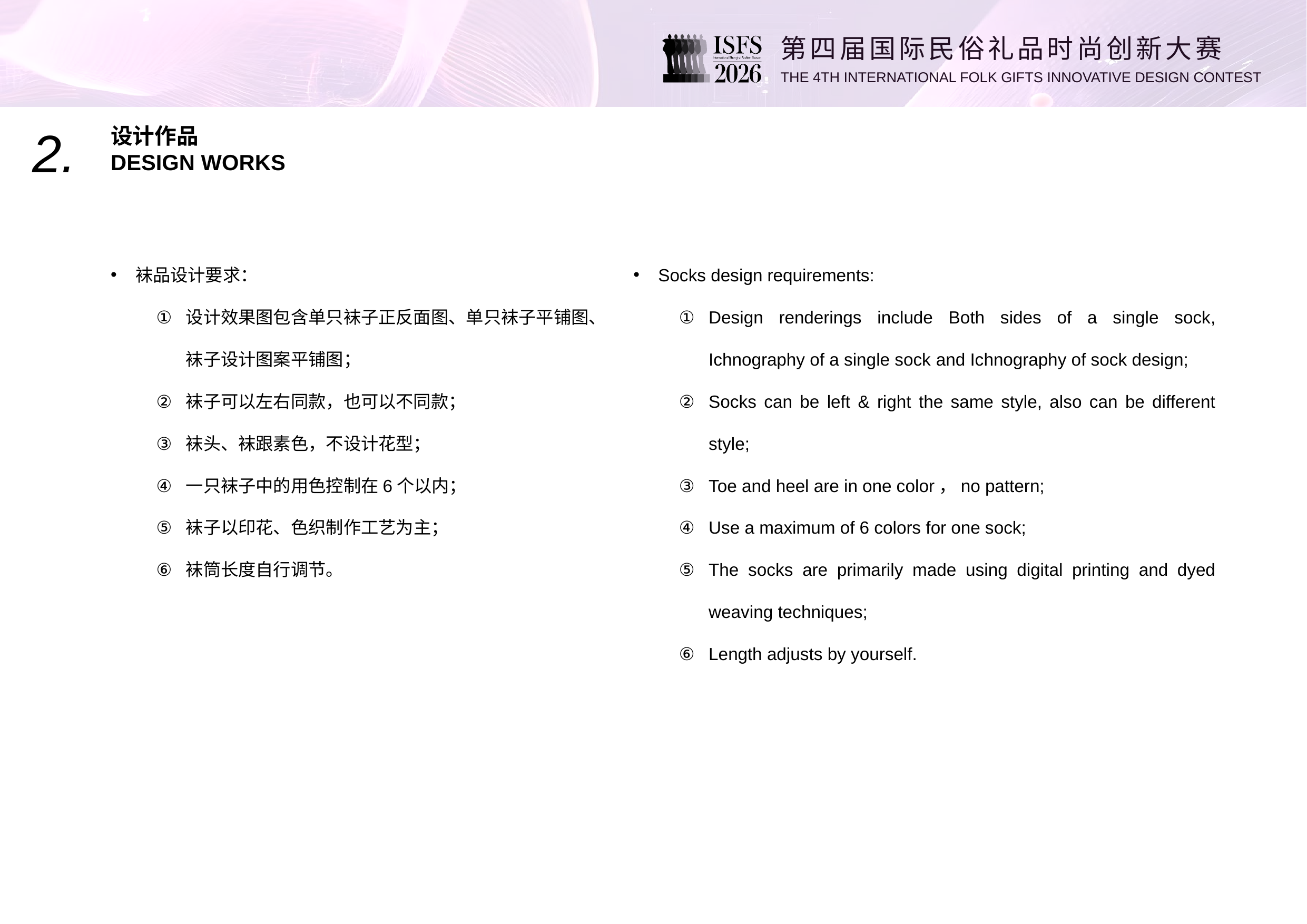

2.
设计作品
DESIGN WORKS
袜品设计要求：
设计效果图包含单只袜子正反面图、单只袜子平铺图、袜子设计图案平铺图；
袜子可以左右同款，也可以不同款；
袜头、袜跟素色，不设计花型；
一只袜子中的用色控制在6个以内；
袜子以印花、色织制作工艺为主；
袜筒长度自行调节。

Socks design requirements:
Design renderings include Both sides of a single sock, Ichnography of a single sock and Ichnography of sock design;
Socks can be left & right the same style, also can be different style;
Toe and heel are in one color，no pattern;
Use a maximum of 6 colors for one sock;
The socks are primarily made using digital printing and dyed weaving techniques;
Length adjusts by yourself.